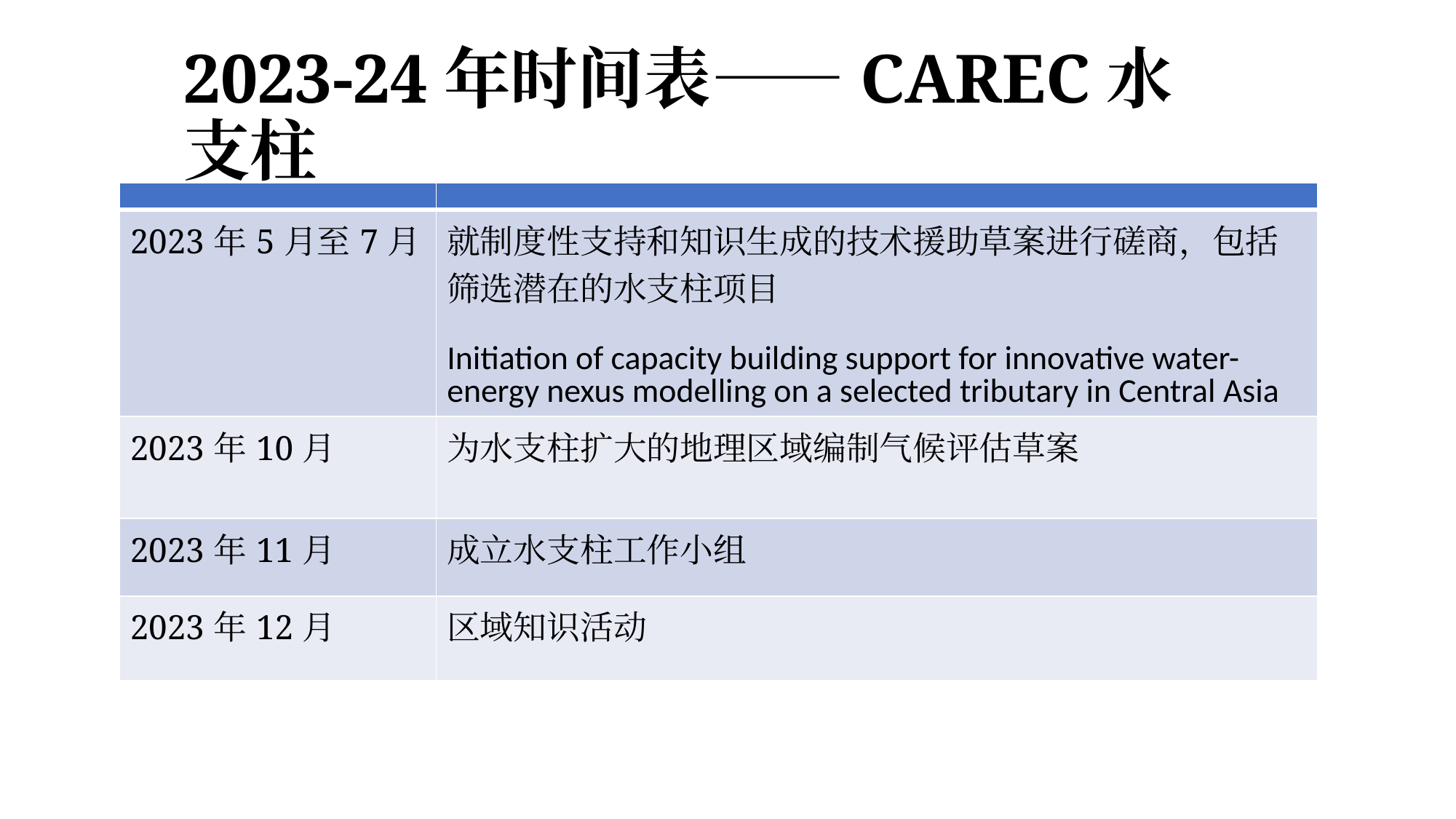

# 2023-24年时间表——CAREC水支柱
|  |  |
| --- | --- |
| 2023年5月至7月 | 就制度性支持和知识生成的技术援助草案进行磋商，包括筛选潜在的水支柱项目 Initiation of capacity building support for innovative water-energy nexus modelling on a selected tributary in Central Asia |
| 2023年10月 | 为水支柱扩大的地理区域编制气候评估草案 |
| 2023年11月 | 成立水支柱工作小组 |
| 2023年12月 | 区域知识活动 |